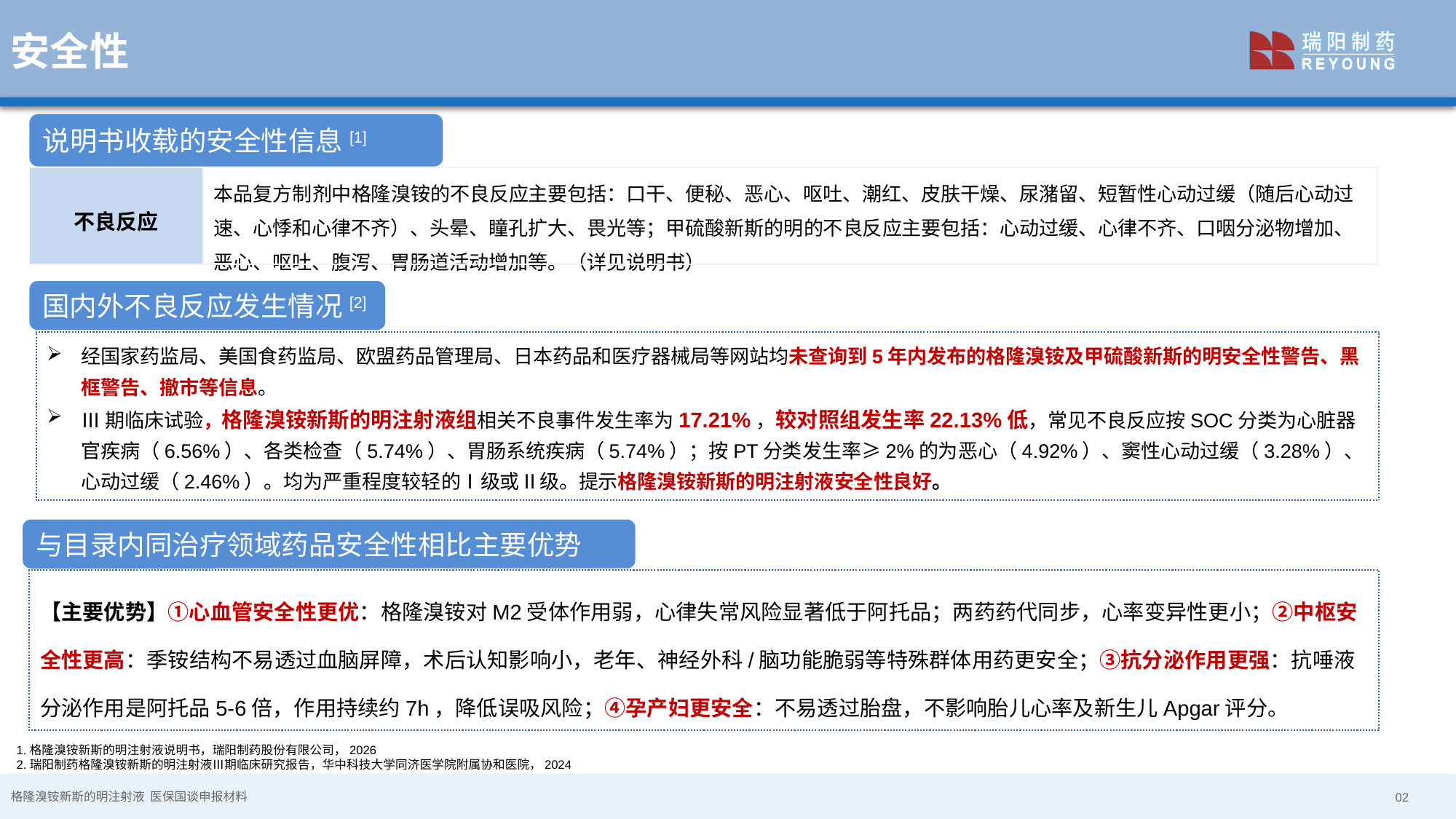

安全性
说明书收载的安全性信息[1]
| 不良反应 | 本品复方制剂中格隆溴铵的不良反应主要包括：口干、便秘、恶心、呕吐、潮红、皮肤干燥、尿潴留、短暂性心动过缓（随后心动过速、心悸和心律不齐）、头晕、瞳孔扩大、畏光等；甲硫酸新斯的明的不良反应主要包括：心动过缓、心律不齐、口咽分泌物增加、恶心、呕吐、腹泻、胃肠道活动增加等。（详见说明书） |
| --- | --- |
国内外不良反应发生情况[2]
经国家药监局、美国食药监局、欧盟药品管理局、日本药品和医疗器械局等网站均未查询到5年内发布的格隆溴铵及甲硫酸新斯的明安全性警告、黑框警告、撤市等信息。
Ⅲ期临床试验，格隆溴铵新斯的明注射液组相关不良事件发生率为17.21%，较对照组发生率22.13%低，常见不良反应按SOC分类为心脏器官疾病（6.56%）、各类检查（5.74%）、胃肠系统疾病（5.74%）；按PT分类发生率≥2%的为恶心（4.92%）、窦性心动过缓（3.28%）、心动过缓（2.46%）。均为严重程度较轻的Ⅰ级或Ⅱ级。提示格隆溴铵新斯的明注射液安全性良好。

与目录内同治疗领域药品安全性相比主要优势

【主要优势】①心血管安全性更优：格隆溴铵对M2受体作用弱，心律失常风险显著低于阿托品；两药药代同步，心率变异性更小；②中枢安全性更高：季铵结构不易透过血脑屏障，术后认知影响小，老年、神经外科/脑功能脆弱等特殊群体用药更安全；③抗分泌作用更强：抗唾液分泌作用是阿托品5-6倍，作用持续约7h，降低误吸风险；④孕产妇更安全：不易透过胎盘，不影响胎儿心率及新生儿Apgar评分。
1.格隆溴铵新斯的明注射液说明书，瑞阳制药股份有限公司，2026
2.瑞阳制药格隆溴铵新斯的明注射液Ⅲ期临床研究报告，华中科技大学同济医学院附属协和医院，2024

格隆溴铵新斯的明注射液  医保国谈申报材料
02